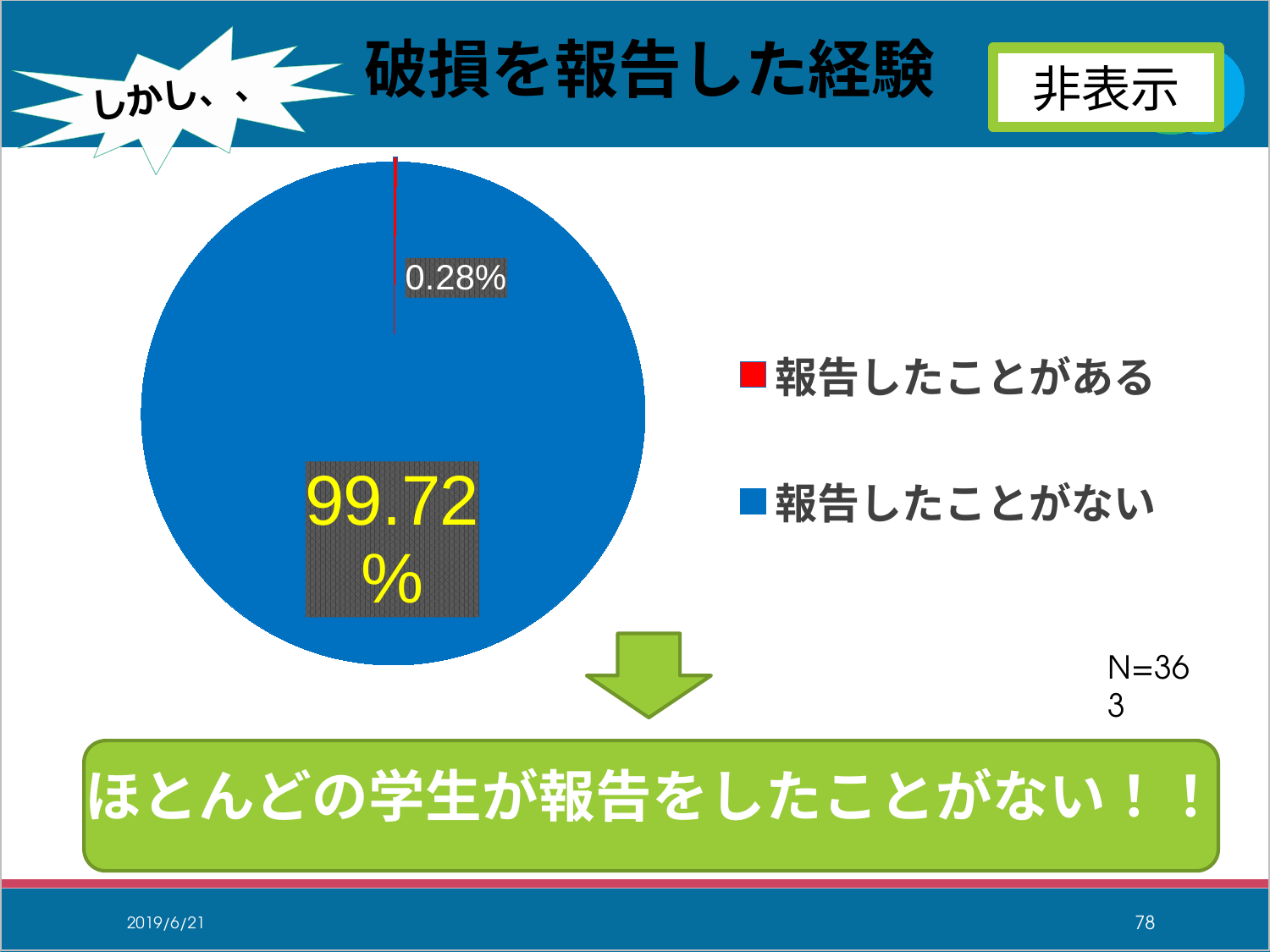

### Chart: 破損を報告した経験

| Category | 破損を報告した経験 |
|---|---|
| 報告したことがある | 0.275 |
| 報告したことがない | 99.725 |
非表示
N=363
2019/6/21
78